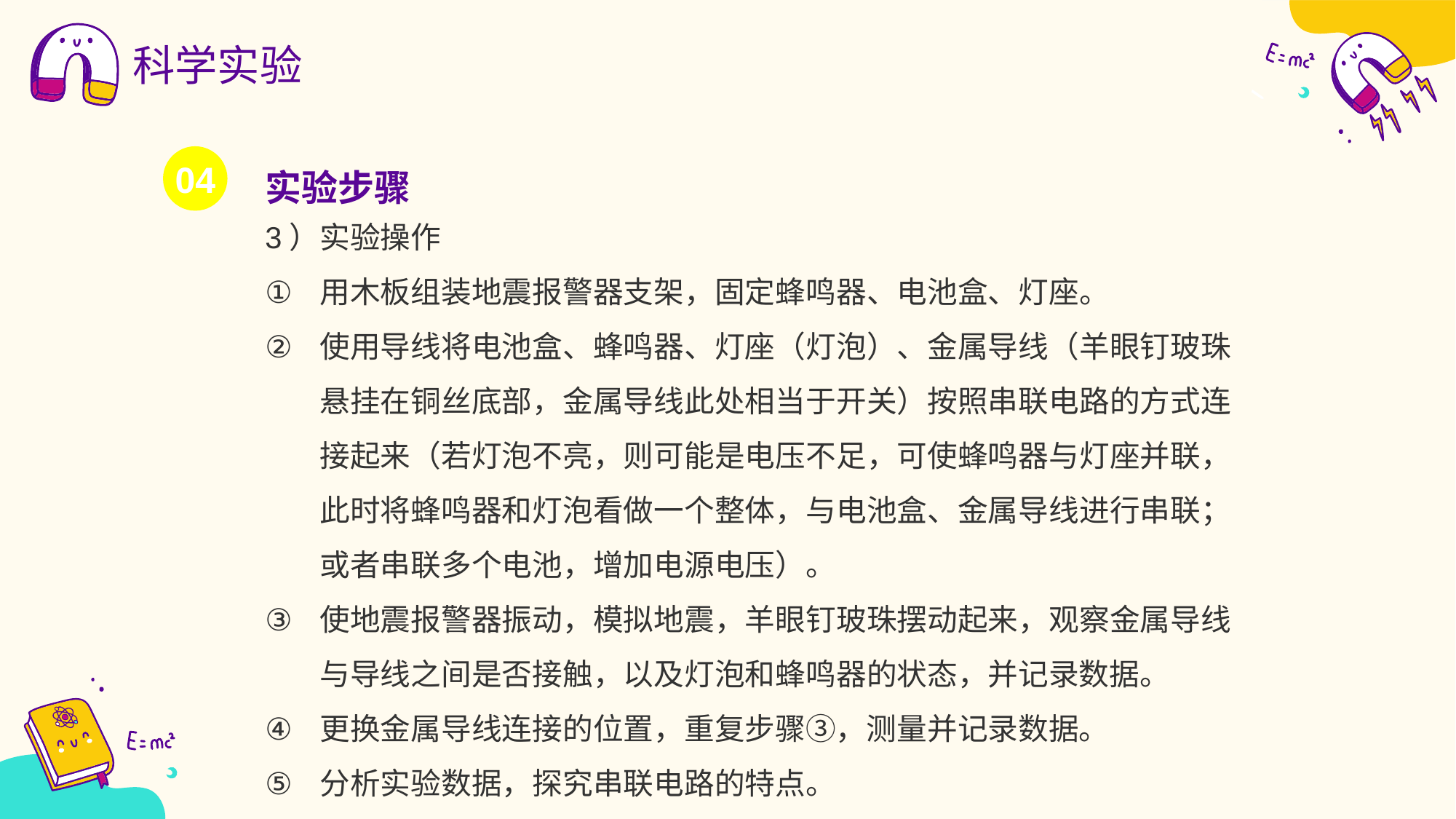

科学实验
实验步骤
04
3）实验操作
用木板组装地震报警器支架，固定蜂鸣器、电池盒、灯座。
使用导线将电池盒、蜂鸣器、灯座（灯泡）、金属导线（羊眼钉玻珠悬挂在铜丝底部，金属导线此处相当于开关）按照串联电路的方式连接起来（若灯泡不亮，则可能是电压不足，可使蜂鸣器与灯座并联，此时将蜂鸣器和灯泡看做一个整体，与电池盒、金属导线进行串联；或者串联多个电池，增加电源电压）。
使地震报警器振动，模拟地震，羊眼钉玻珠摆动起来，观察金属导线与导线之间是否接触，以及灯泡和蜂鸣器的状态，并记录数据。
更换金属导线连接的位置，重复步骤③，测量并记录数据。
分析实验数据，探究串联电路的特点。